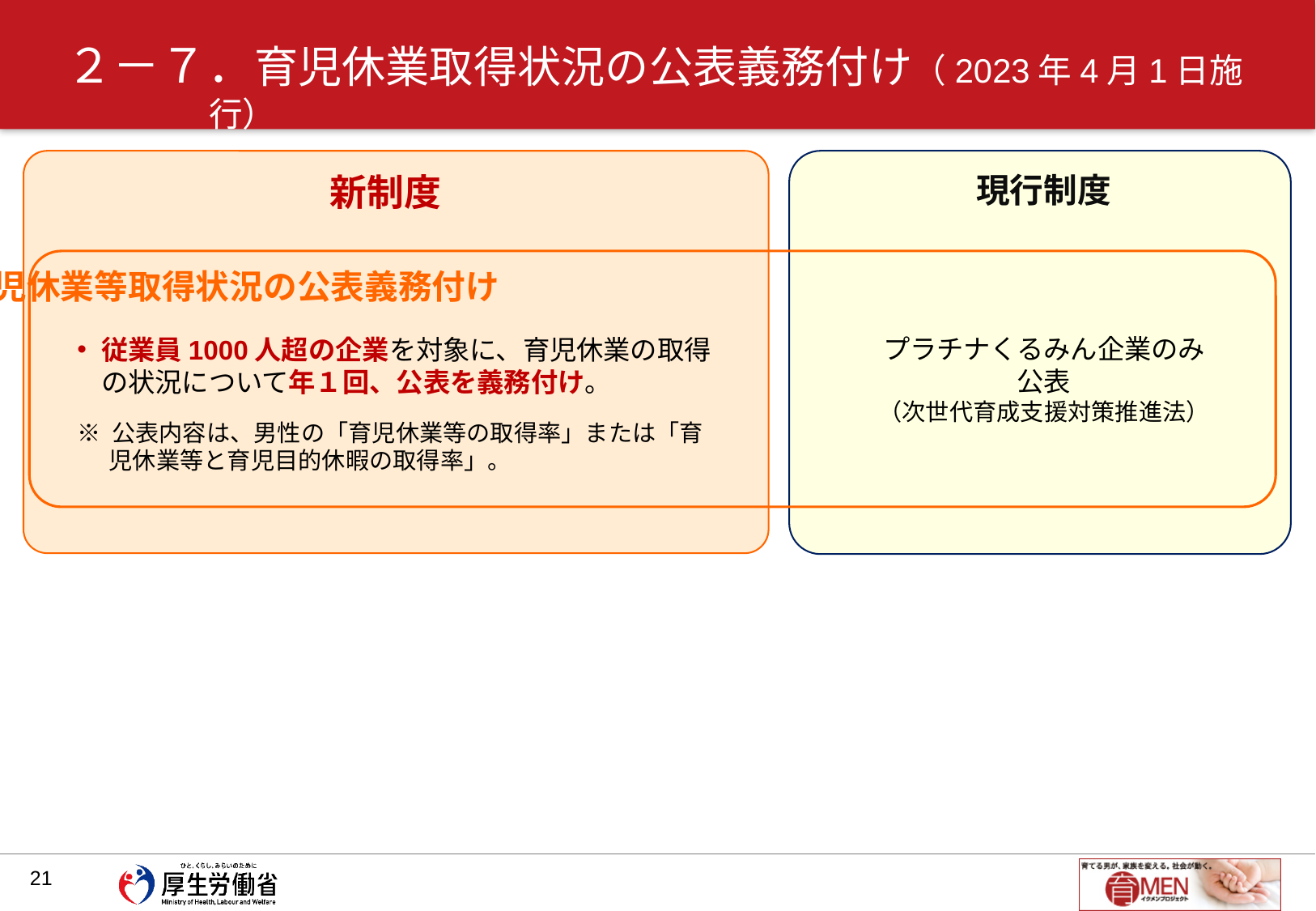

# ２－７．育児休業取得状況の公表義務付け（2023年4月1日施行）

新制度
現行制度

育児休業等取得状況の公表義務付け
プラチナくるみん企業のみ公表
（次世代育成支援対策推進法）
従業員1000人超の企業を対象に、育児休業の取得の状況について年１回、公表を義務付け。
※ 公表内容は、男性の「育児休業等の取得率」または「育児休業等と育児目的休暇の取得率」。
21